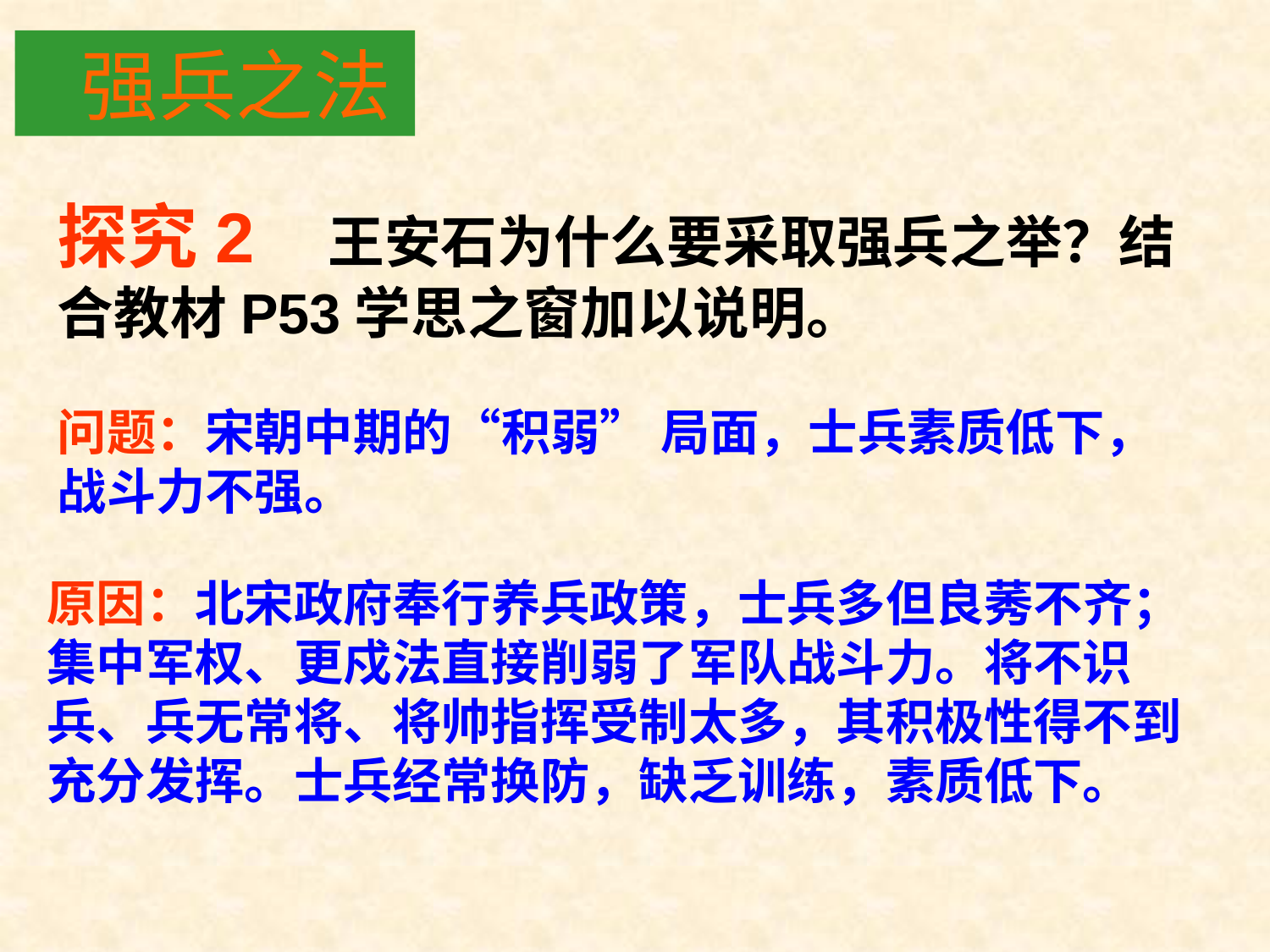

强兵之法
探究2　王安石为什么要采取强兵之举？结合教材P53学思之窗加以说明。
问题：宋朝中期的“积弱” 局面，士兵素质低下，战斗力不强。
原因：北宋政府奉行养兵政策，士兵多但良莠不齐；集中军权、更戍法直接削弱了军队战斗力。将不识兵、兵无常将、将帅指挥受制太多，其积极性得不到充分发挥。士兵经常换防，缺乏训练，素质低下。